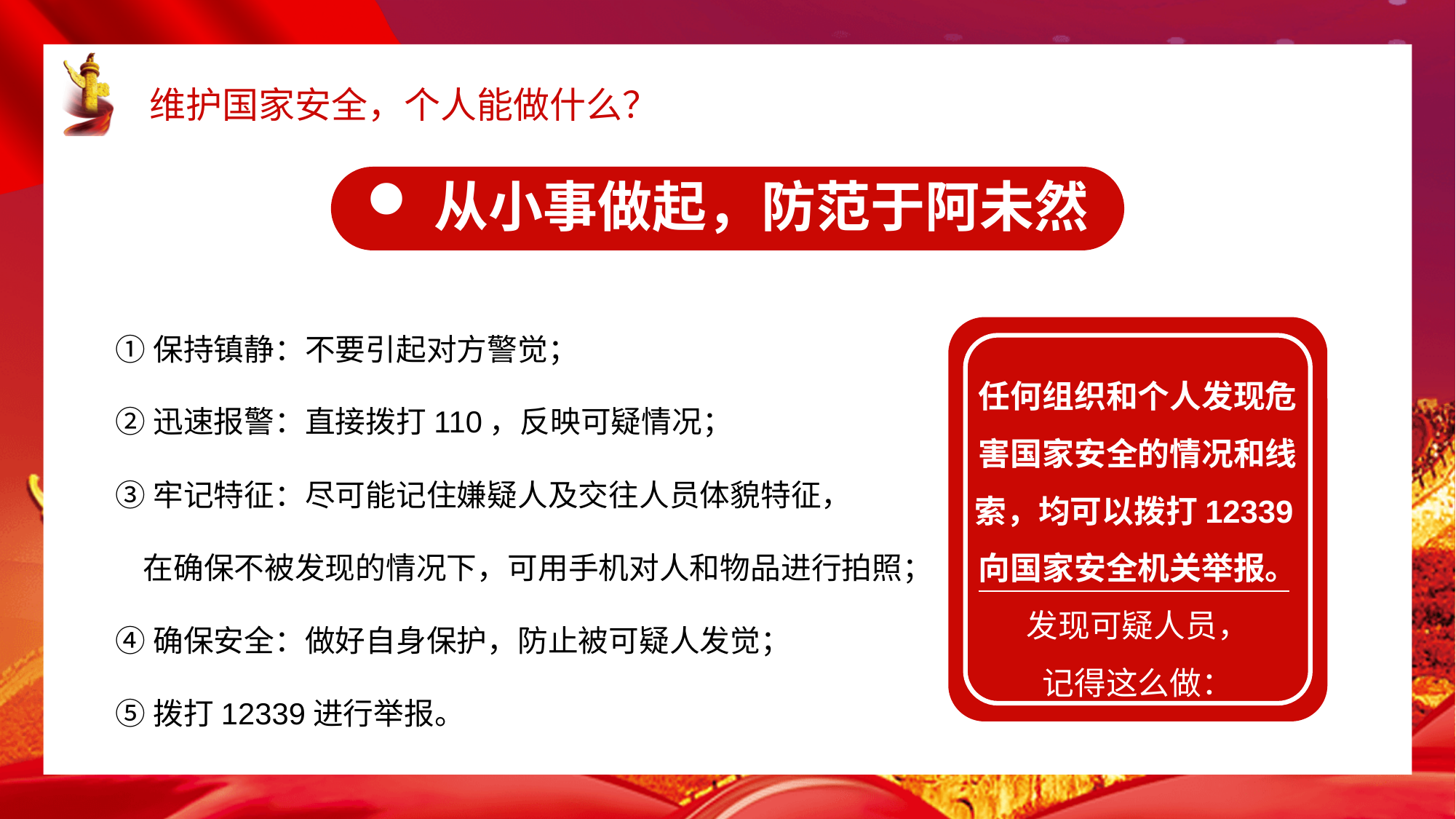

从小事做起，防范于阿未然
①保持镇静：不要引起对方警觉；
②迅速报警：直接拨打110，反映可疑情况；
③牢记特征：尽可能记住嫌疑人及交往人员体貌特征，
   在确保不被发现的情况下，可用手机对人和物品进行拍照；
④确保安全：做好自身保护，防止被可疑人发觉；
⑤拨打12339进行举报。

任何组织和个人发现危害国家安全的情况和线索，均可以拨打12339向国家安全机关举报。
发现可疑人员，
记得这么做：